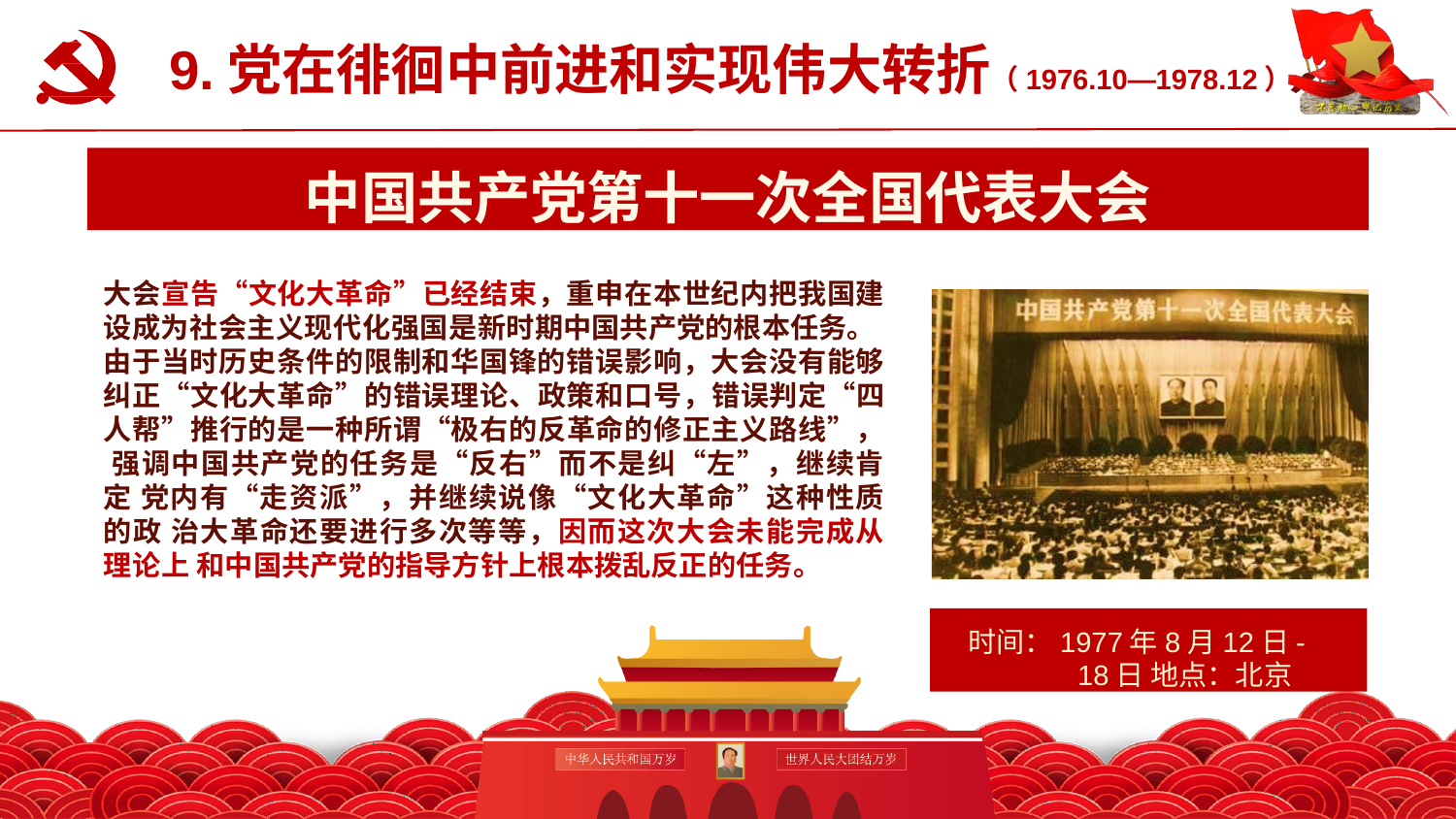

# 9.党在徘徊中前进和实现伟大转折（1976.10—1978.12）
认真学习党史新中国史

中国共产党第十一次全国代表大会
大会宣告“文化大革命”已经结束，重申在本世纪内把我国建设成为社会主义现代化强国是新时期中国共产党的根本任务。
由于当时历史条件的限制和华国锋的错误影响，大会没有能够 纠正“文化大革命”的错误理论、政策和口号，错误判定“四 人帮”推行的是一种所谓“极右的反革命的修正主义路线”，  强调中国共产党的任务是“反右”而不是纠“左”，继续肯定 党内有“走资派”，并继续说像“文化大革命”这种性质的政 治大革命还要进行多次等等，因而这次大会未能完成从理论上 和中国共产党的指导方针上根本拨乱反正的任务。

时间：1977年8月12日-18日 地点：北京